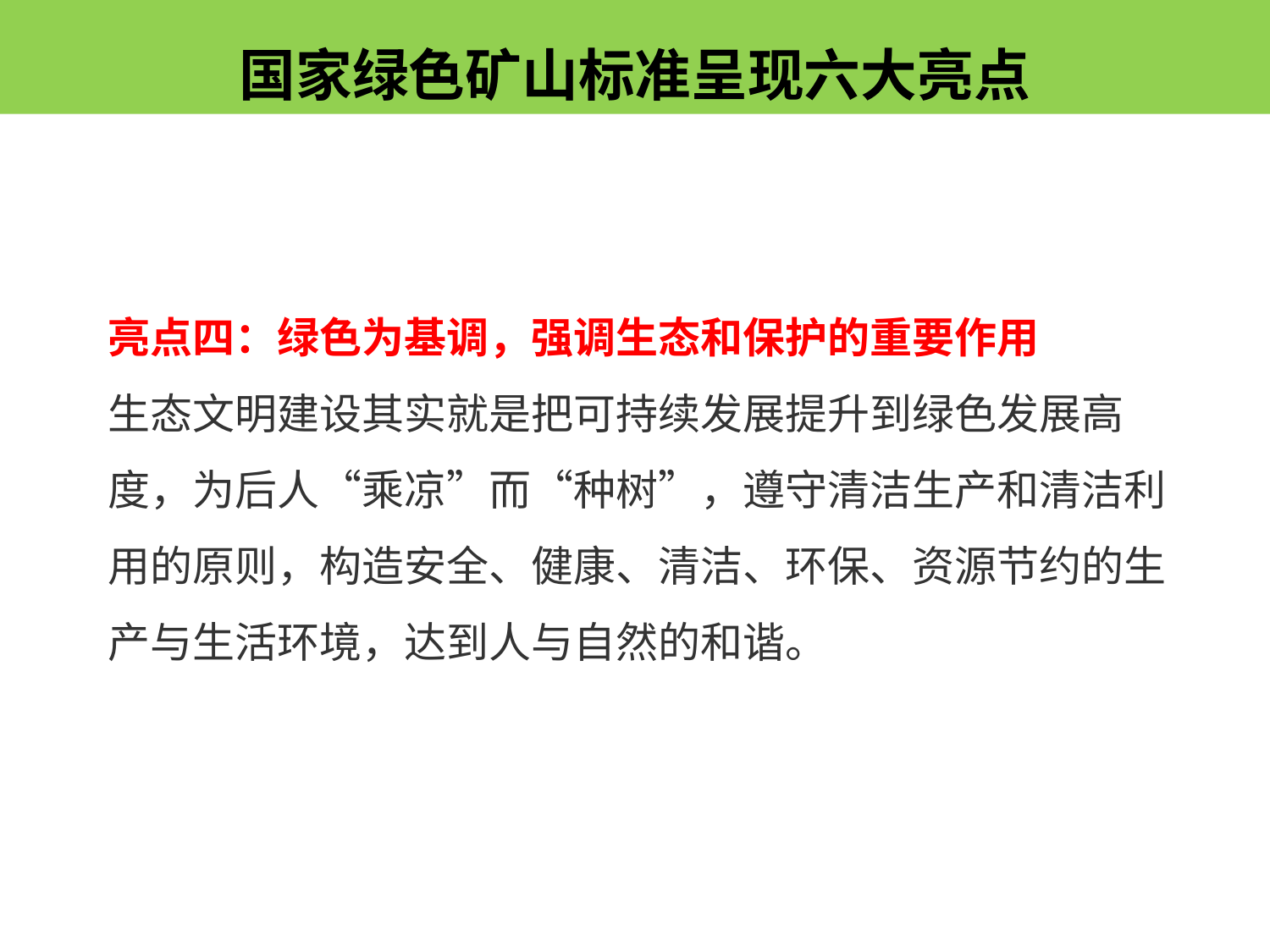

国家绿色矿山标准呈现六大亮点
亮点四：绿色为基调，强调生态和保护的重要作用
生态文明建设其实就是把可持续发展提升到绿色发展高度，为后人“乘凉”而“种树”，遵守清洁生产和清洁利用的原则，构造安全、健康、清洁、环保、资源节约的生产与生活环境，达到人与自然的和谐。